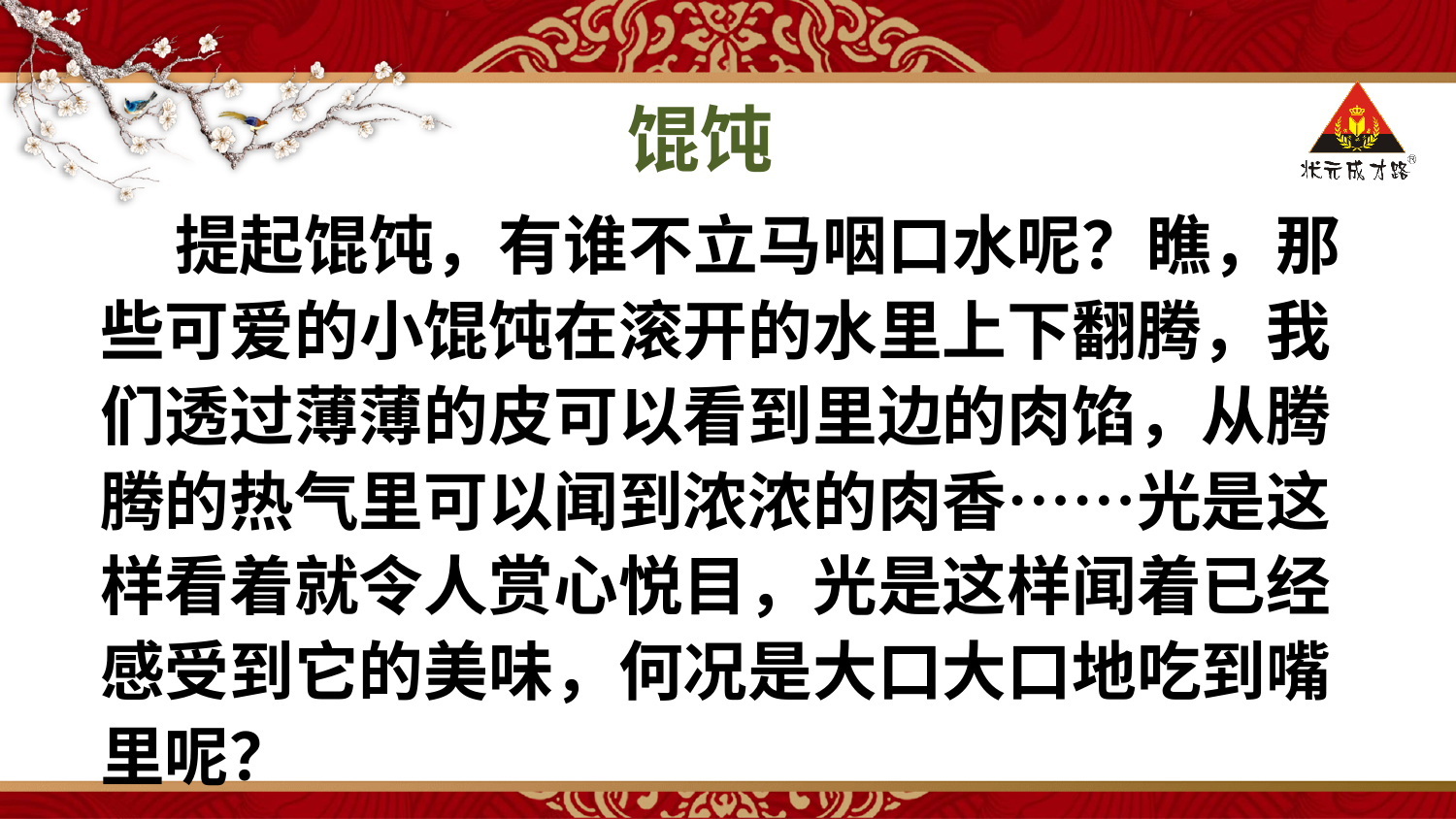

馄饨
    提起馄饨，有谁不立马咽口水呢？瞧，那些可爱的小馄饨在滚开的水里上下翻腾，我们透过薄薄的皮可以看到里边的肉馅，从腾腾的热气里可以闻到浓浓的肉香……光是这样看着就令人赏心悦目，光是这样闻着已经感受到它的美味，何况是大口大口地吃到嘴里呢？